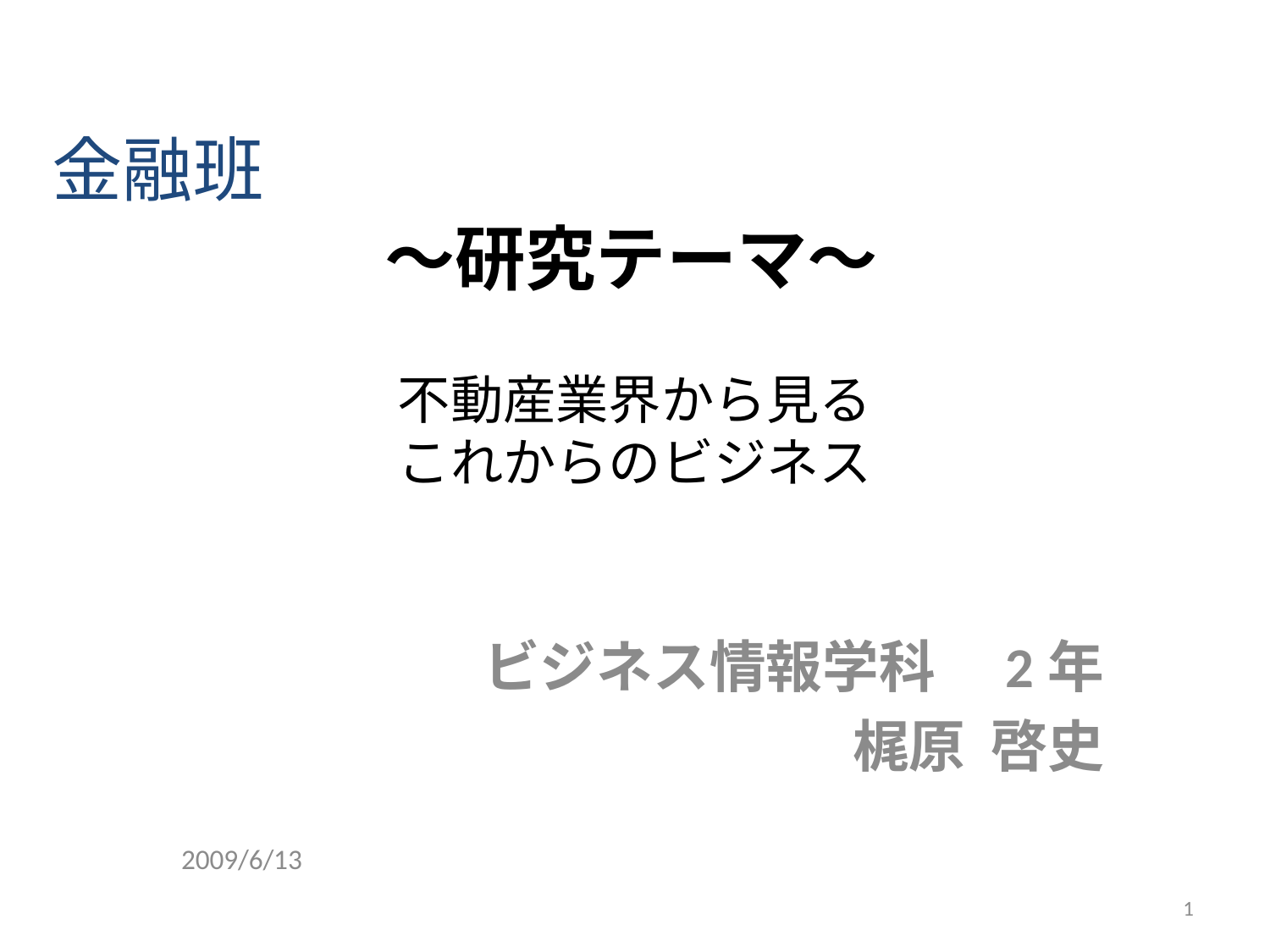

金融班
～研究テーマ～
# 不動産業界から見る これからのビジネス
ビジネス情報学科　2年
梶原  啓史
2009/6/13
1